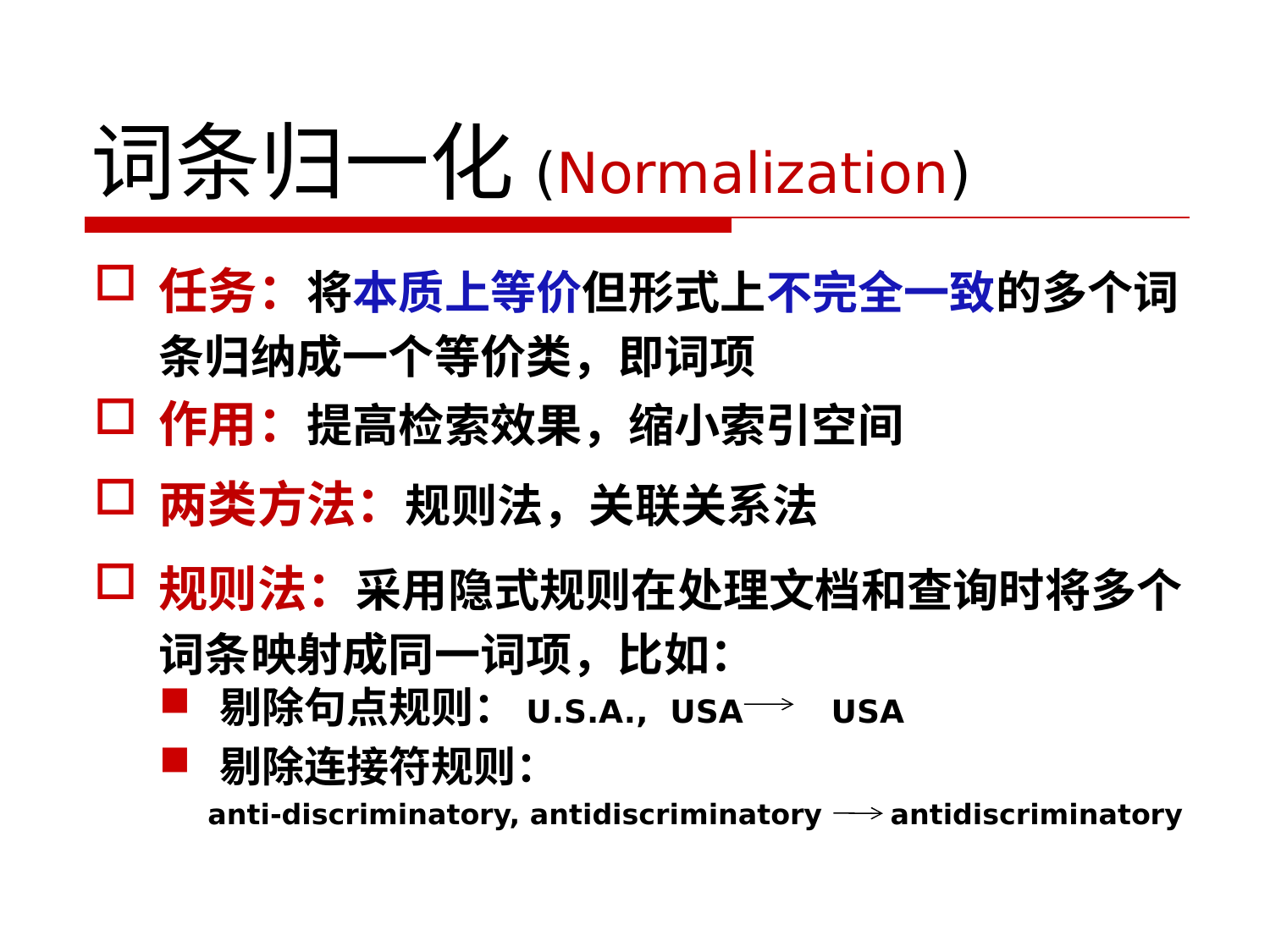

# 词条归一化(Normalization)
任务：将本质上等价但形式上不完全一致的多个词条归纳成一个等价类，即词项
作用：提高检索效果，缩小索引空间
两类方法：规则法，关联关系法
规则法：采用隐式规则在处理文档和查询时将多个词条映射成同一词项，比如：
剔除句点规则：U.S.A.,  USA        USA
剔除连接符规则：
     anti-discriminatory, antidiscriminatory       antidiscriminatory